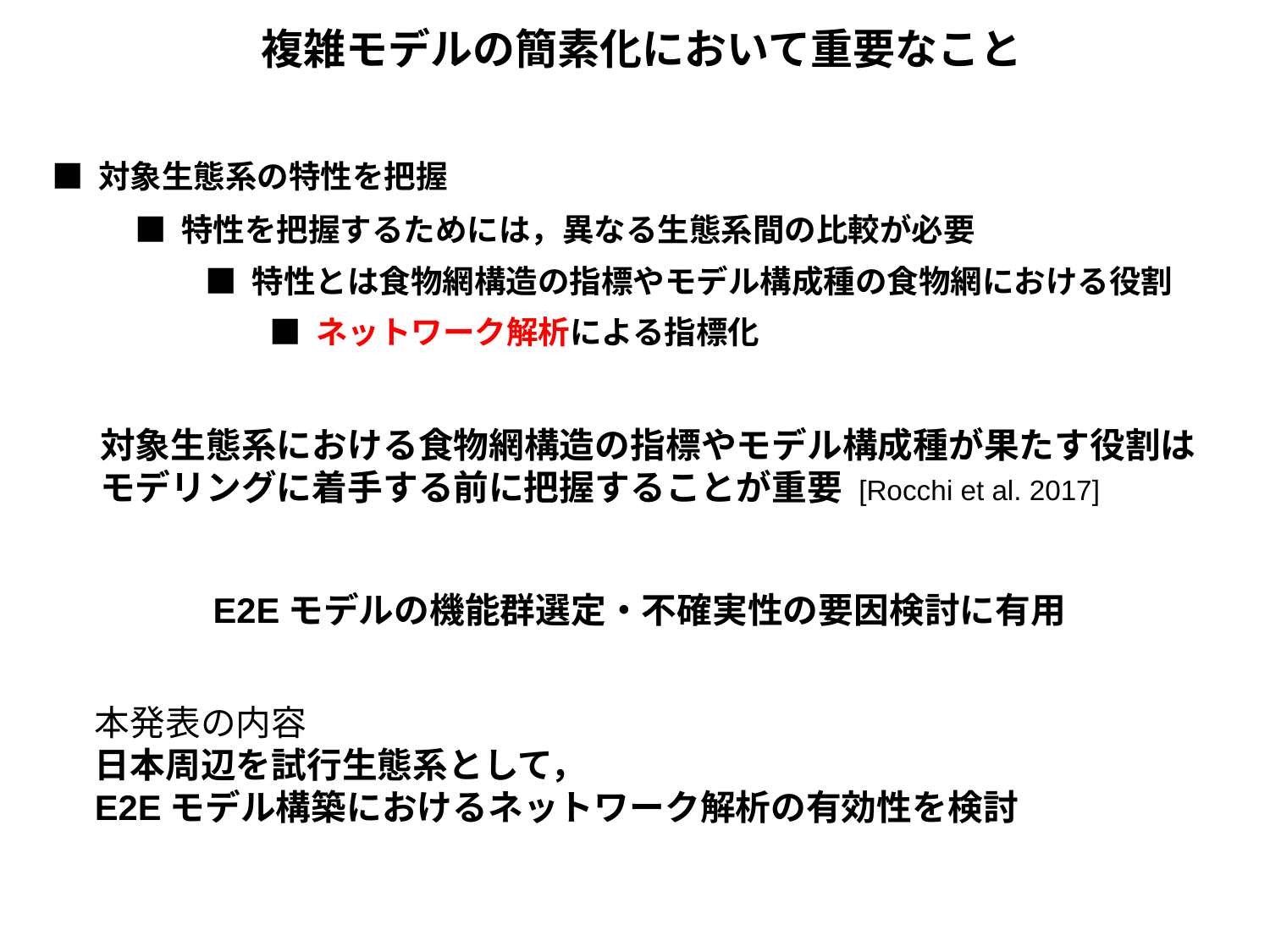

複雑モデルの簡素化において重要なこと
■ 対象生態系の特性を把握
■ 特性を把握するためには，異なる生態系間の比較が必要
■ 特性とは食物網構造の指標やモデル構成種の食物網における役割
■ ネットワーク解析による指標化
対象生態系における食物網構造の指標やモデル構成種が果たす役割は
モデリングに着手する前に把握することが重要 [Rocchi et al. 2017]
E2Eモデルの機能群選定・不確実性の要因検討に有用
本発表の内容
日本周辺を試行生態系として，
E2Eモデル構築におけるネットワーク解析の有効性を検討